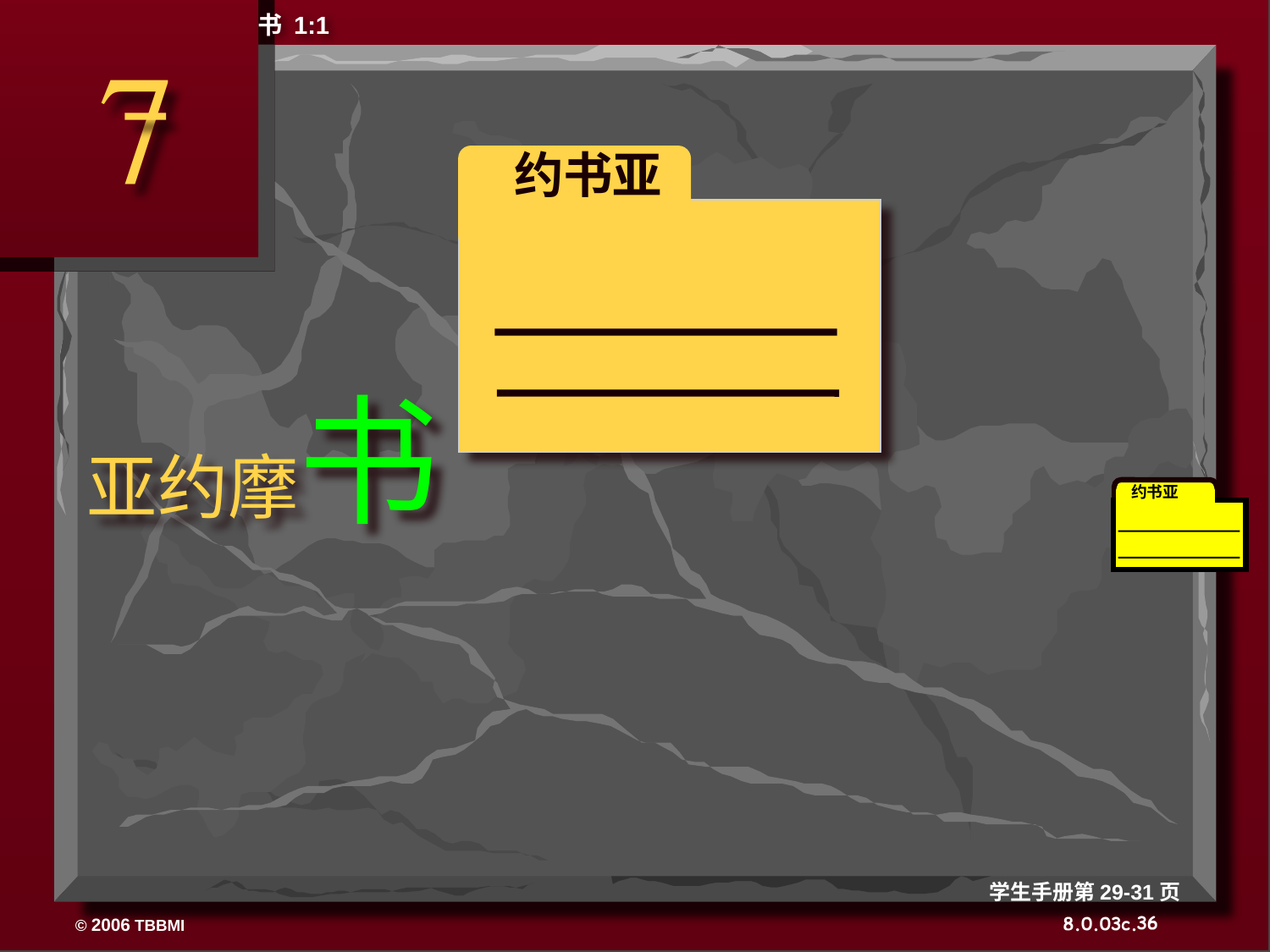

书 1:1

7

   约书亚

亚约摩书

约书亚

学生手册第29-31页
36